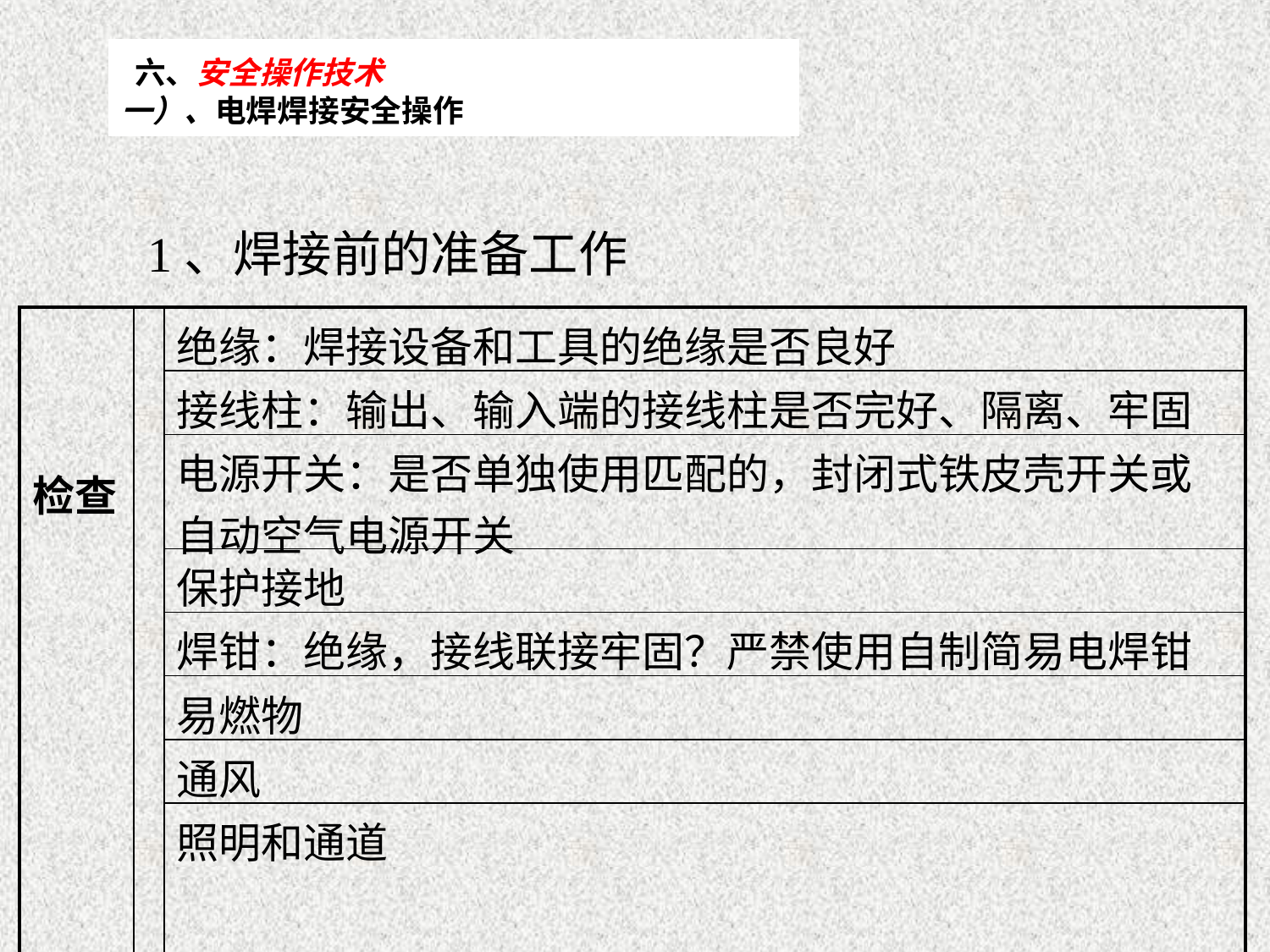

# 六、安全操作技术 一）、电焊焊接安全操作
1、焊接前的准备工作
| 检查 |  | 绝缘：焊接设备和工具的绝缘是否良好 |
| --- | --- | --- |
|  |  | 接线柱：输出、输入端的接线柱是否完好、隔离、牢固 |
|  |  | 电源开关：是否单独使用匹配的，封闭式铁皮壳开关或自动空气电源开关 |
|  |  | 保护接地 |
|  |  | 焊钳：绝缘，接线联接牢固？严禁使用自制简易电焊钳 |
|  |  | 易燃物 |
|  |  | 通风 |
|  |  | 照明和通道 |